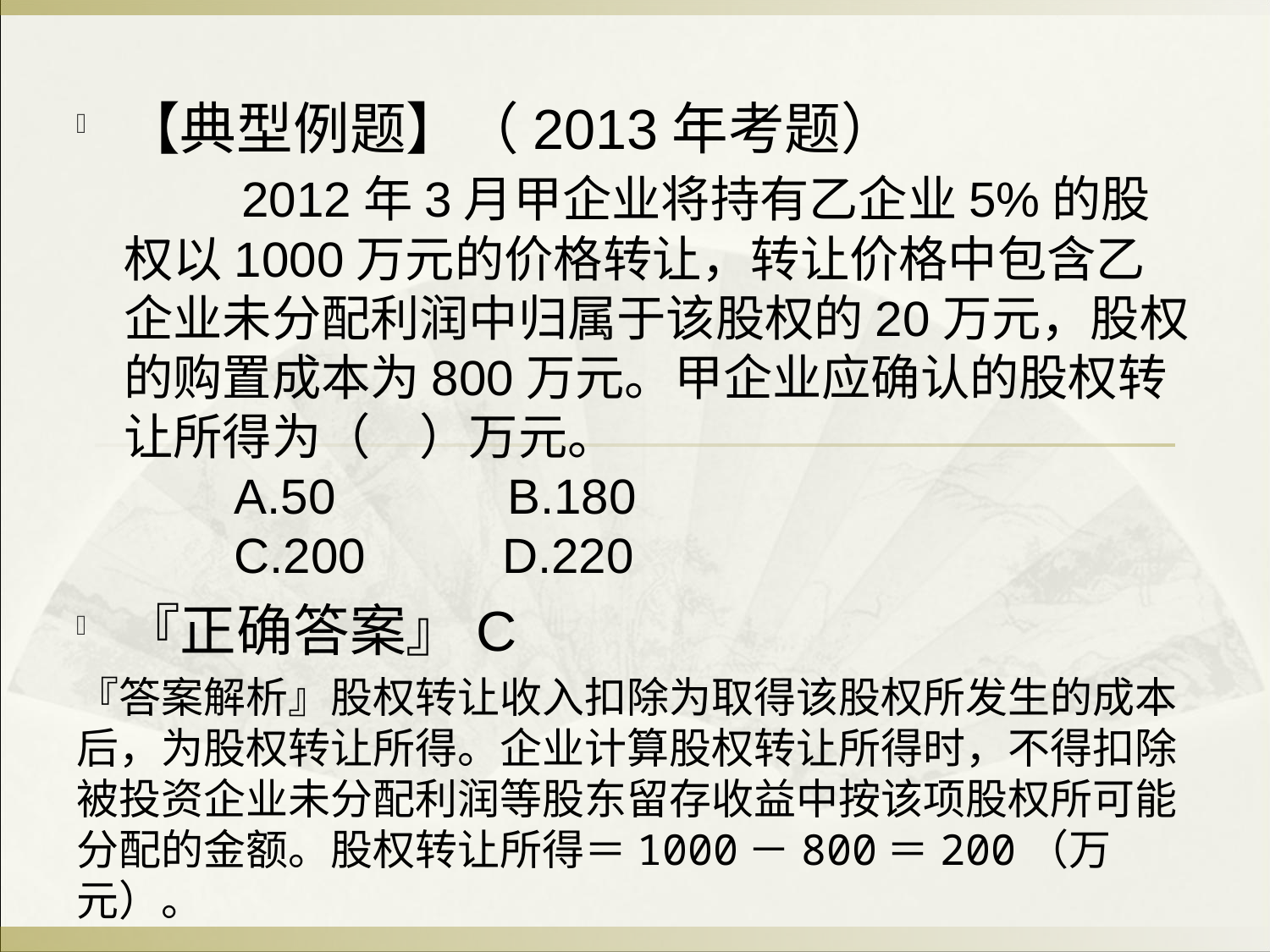

【典型例题】（2013年考题）
　　2012年3月甲企业将持有乙企业5%的股权以1000万元的价格转让，转让价格中包含乙企业未分配利润中归属于该股权的20万元，股权的购置成本为800万元。甲企业应确认的股权转让所得为（　）万元。
　　A.50　　　B.180
　　C.200 　　D.220
『正确答案』C
『答案解析』股权转让收入扣除为取得该股权所发生的成本后，为股权转让所得。企业计算股权转让所得时，不得扣除被投资企业未分配利润等股东留存收益中按该项股权所可能分配的金额。股权转让所得＝1000－800＝200（万元）。